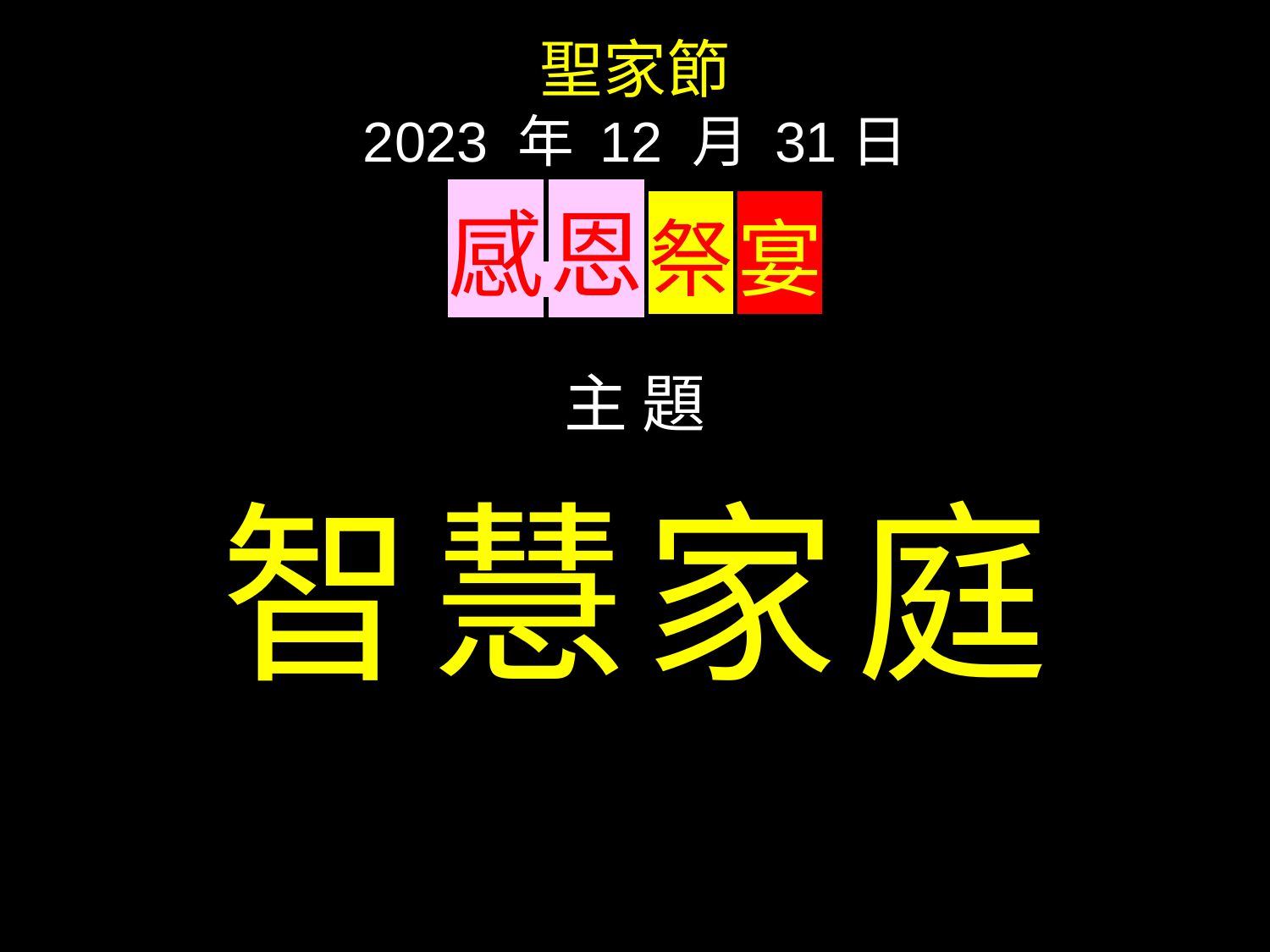

聖家節
2023 年 12 月 31日
感 恩 祭 宴

主 題
智慧家庭